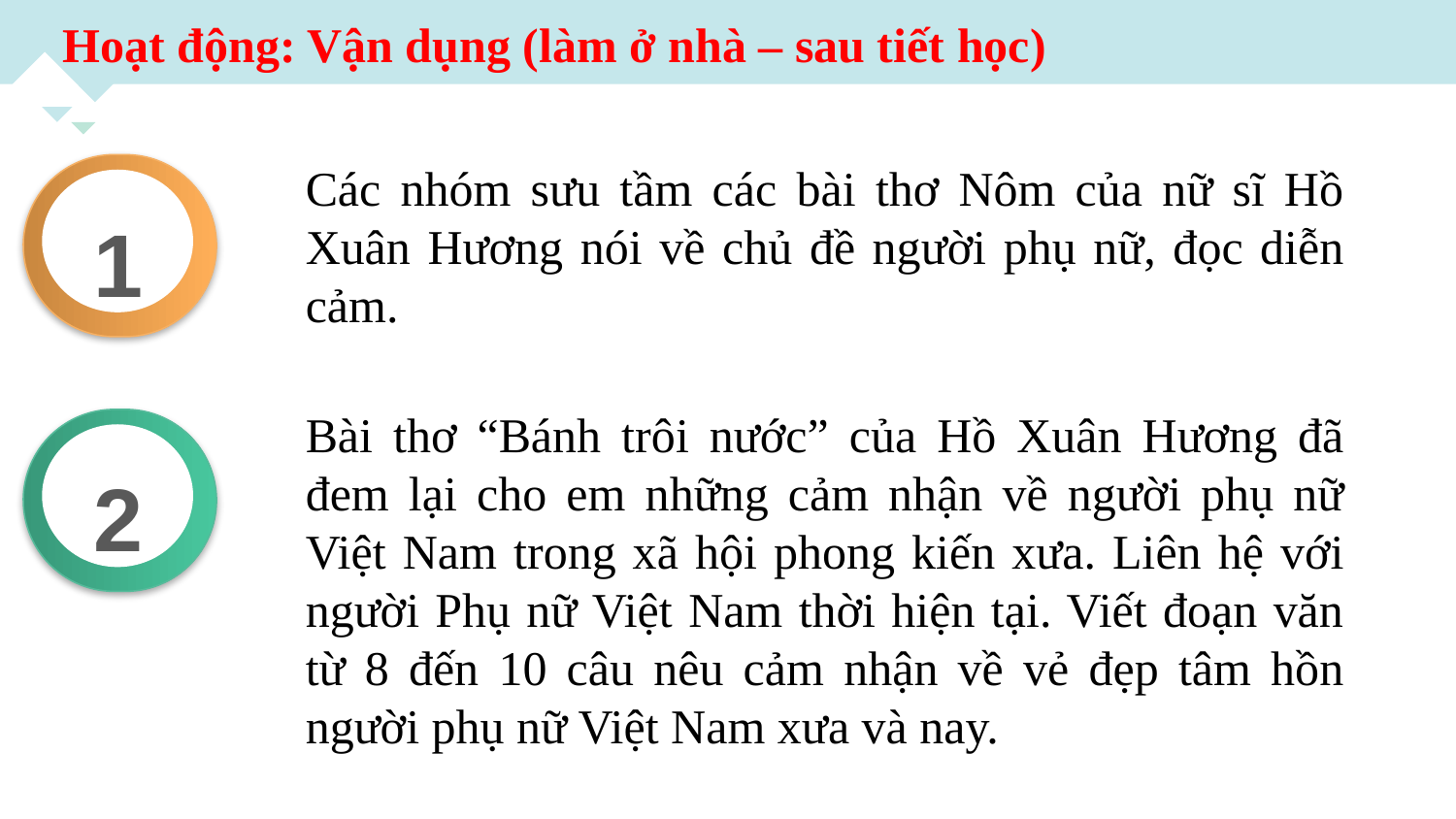

Hoạt động: Vận dụng (làm ở nhà – sau tiết học)
Các nhóm sưu tầm các bài thơ Nôm của nữ sĩ Hồ Xuân Hương nói về chủ đề người phụ nữ, đọc diễn cảm.
1

点击此处添加
简要说明
Bài thơ “Bánh trôi nước” của Hồ Xuân Hương đã đem lại cho em những cảm nhận về người phụ nữ Việt Nam trong xã hội phong kiến xưa. Liên hệ với người Phụ nữ Việt Nam thời hiện tại. Viết đoạn văn từ 8 đến 10 câu nêu cảm nhận về vẻ đẹp tâm hồn người phụ nữ Việt Nam xưa và nay.
2

点击此处添加
简要说明